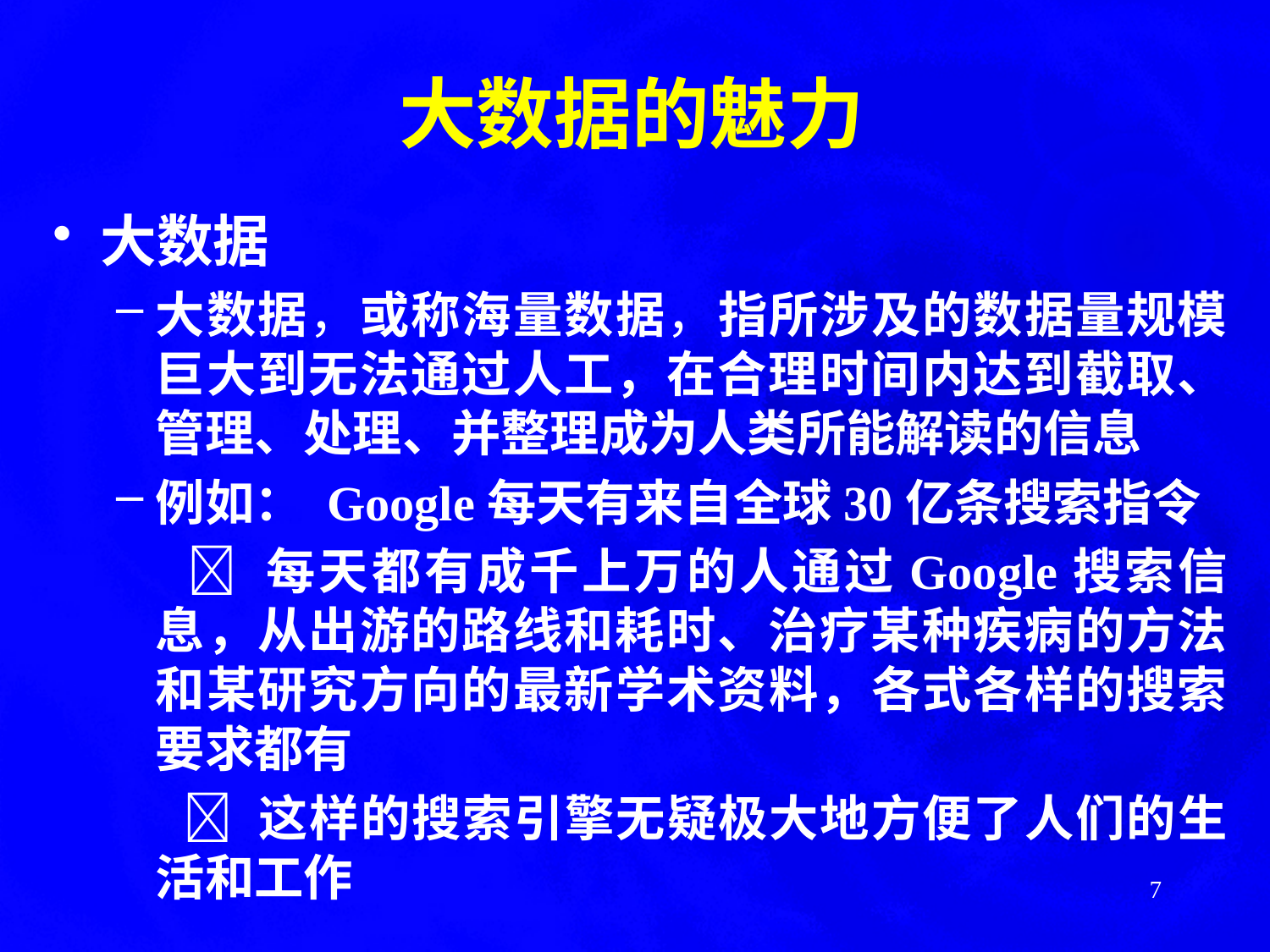

大数据的魅力
大数据
大数据，或称海量数据，指所涉及的数据量规模巨大到无法通过人工，在合理时间内达到截取、管理、处理、并整理成为人类所能解读的信息
例如： Google每天有来自全球30亿条搜索指令
	  • 每天都有成千上万的人通过Google搜索信息，从出游的路线和耗时、治疗某种疾病的方法和某研究方向的最新学术资料，各式各样的搜索要求都有
	  • 这样的搜索引擎无疑极大地方便了人们的生活和工作
7